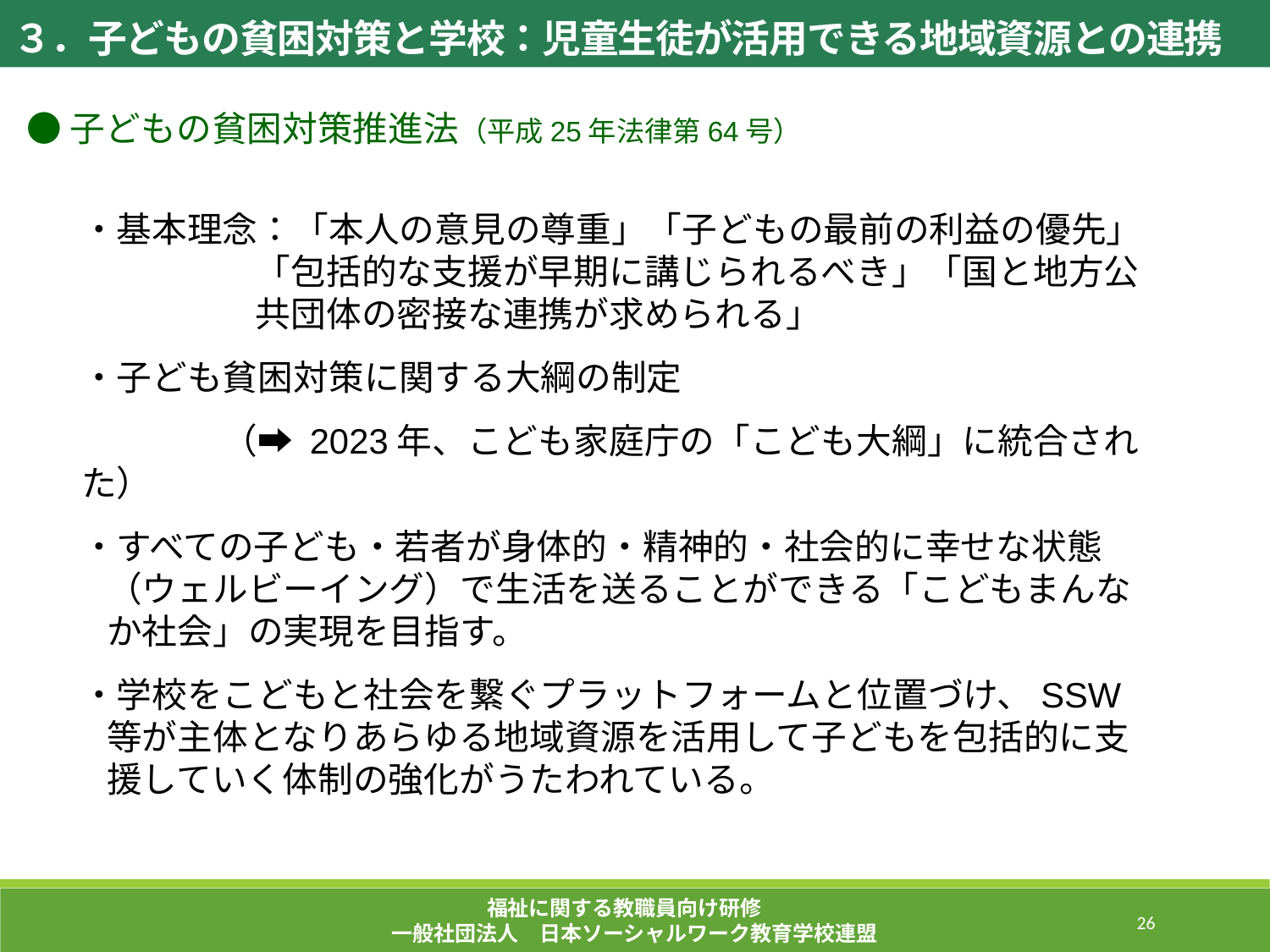

３．子どもの貧困対策と学校：児童生徒が活用できる地域資源との連携
●子どもの貧困対策推進法（平成25年法律第64号）
・基本理念：「本人の意見の尊重」「子どもの最前の利益の優先」「包括的な支援が早期に講じられるべき」「国と地方公共団体の密接な連携が求められる」
・子ども貧困対策に関する大綱の制定
　　　　（➡ 2023年、こども家庭庁の「こども大綱」に統合された）
・すべての子ども・若者が身体的・精神的・社会的に幸せな状態（ウェルビーイング）で生活を送ることができる「こどもまんなか社会」の実現を目指す。
・学校をこどもと社会を繋ぐプラットフォームと位置づけ、SSW等が主体となりあらゆる地域資源を活用して子どもを包括的に支援していく体制の強化がうたわれている。
福祉に関する教職員向け研修
一般社団法人　日本ソーシャルワーク教育学校連盟
26